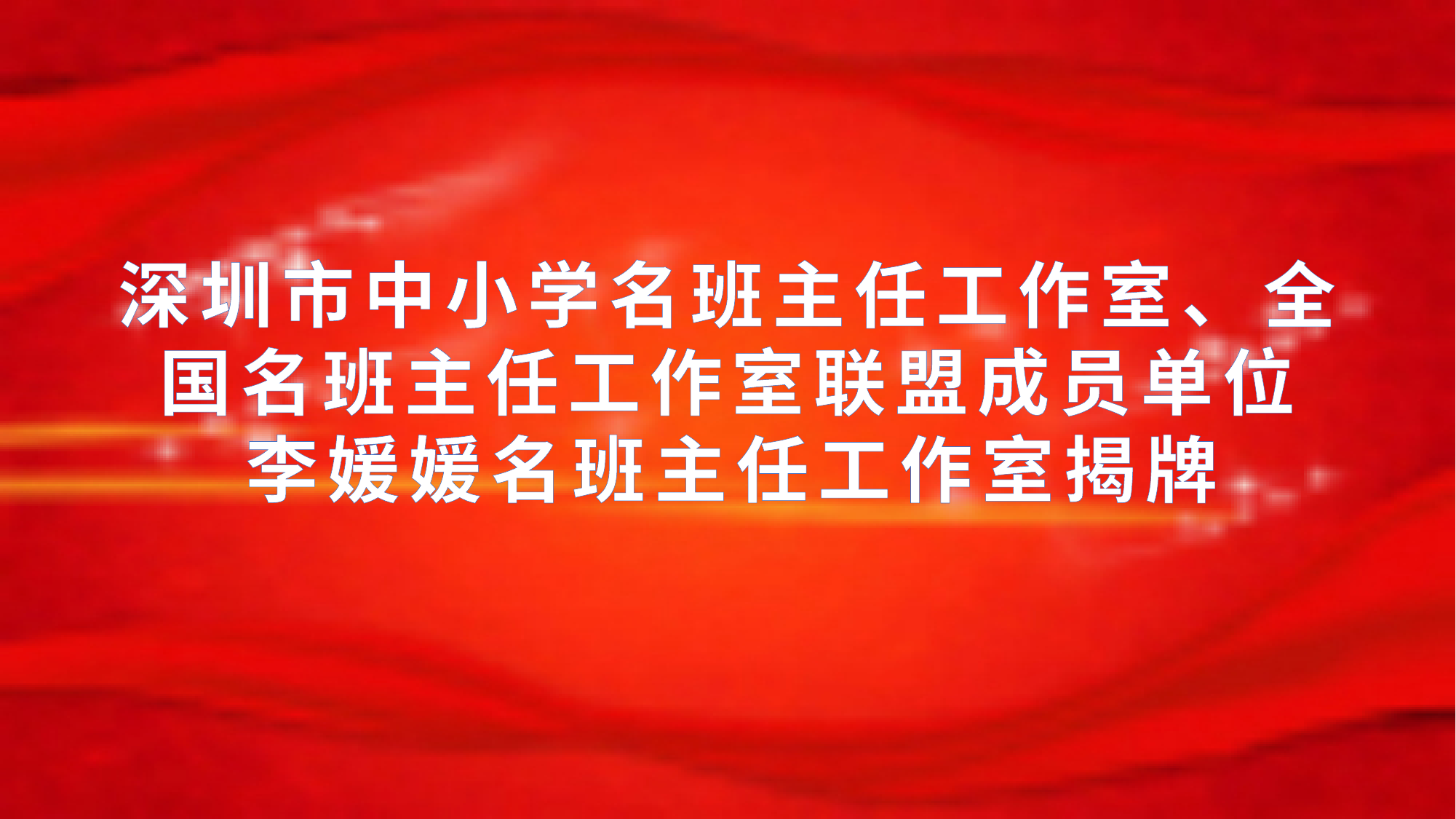

# 深圳市中小学名班主任工作室、全国名班主任工作室联盟成员单位 李媛媛名班主任工作室揭牌